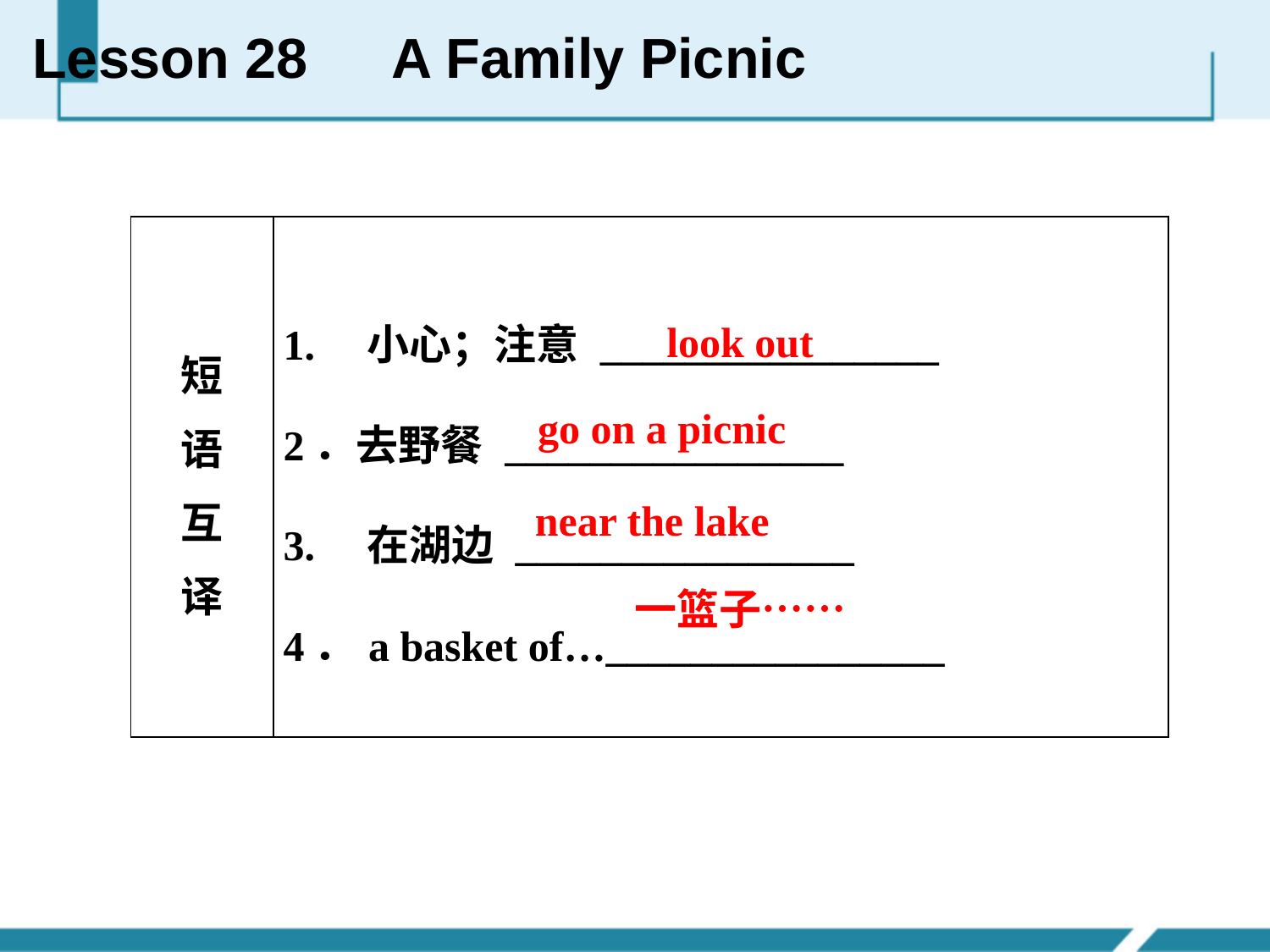

Lesson 28　A Family Picnic
| 短 语 互 译 | 1. 小心；注意 \_\_\_\_\_\_\_\_\_\_\_\_\_\_\_\_ 2．去野餐 \_\_\_\_\_\_\_\_\_\_\_\_\_\_\_\_ 3. 在湖边 \_\_\_\_\_\_\_\_\_\_\_\_\_\_\_\_ 4．a basket of…\_\_\_\_\_\_\_\_\_\_\_\_\_\_\_\_ |
| --- | --- |
look out
go on a picnic
near the lake
一篮子……